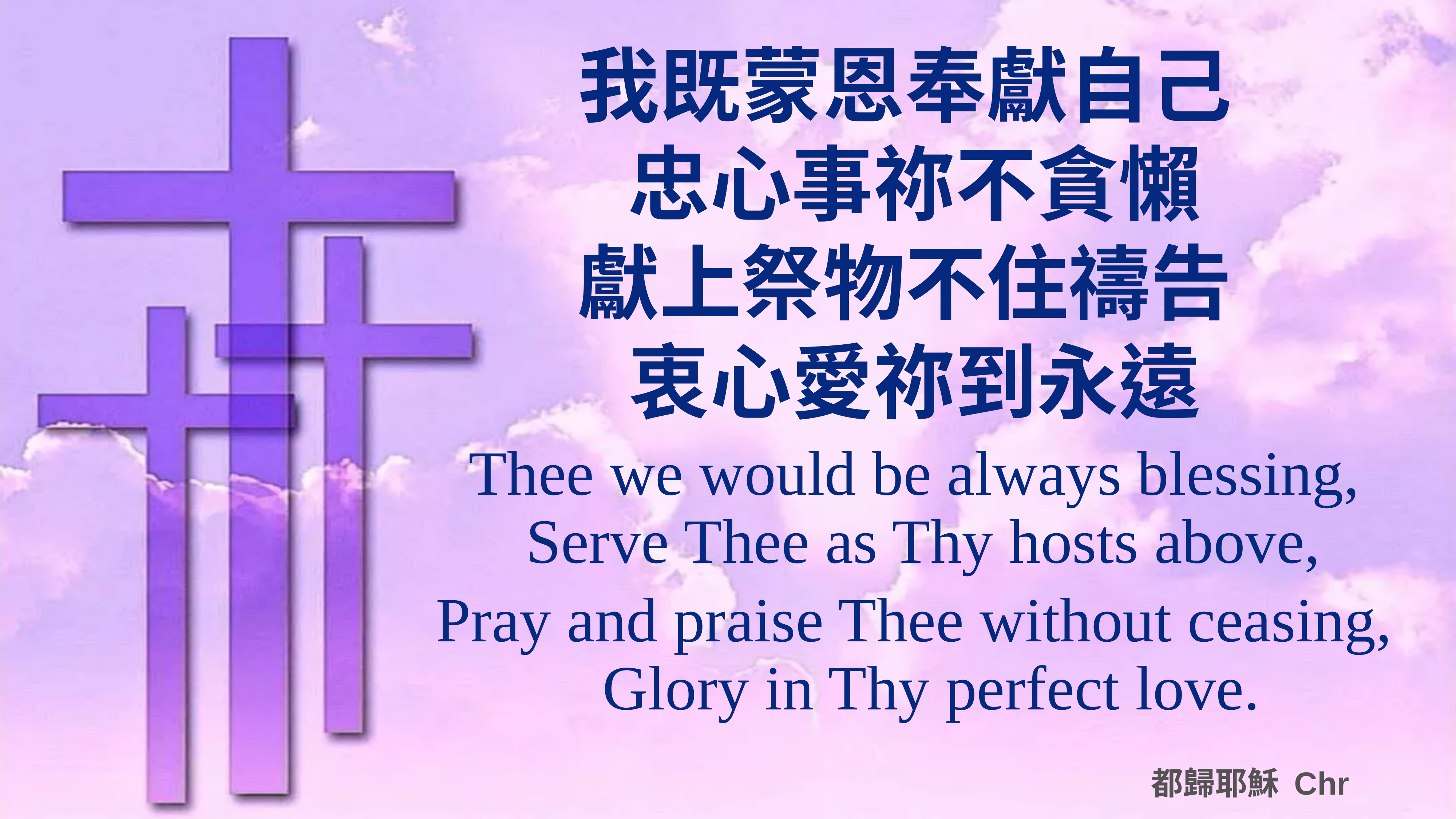

我既蒙恩奉獻自己
忠心事祢不貪懶
獻上祭物不住禱告
衷心愛祢到永遠
Thee we would be always blessing, Serve Thee as Thy hosts above,
Pray and praise Thee without ceasing, Glory in Thy perfect love.
# 都歸耶穌 Chr